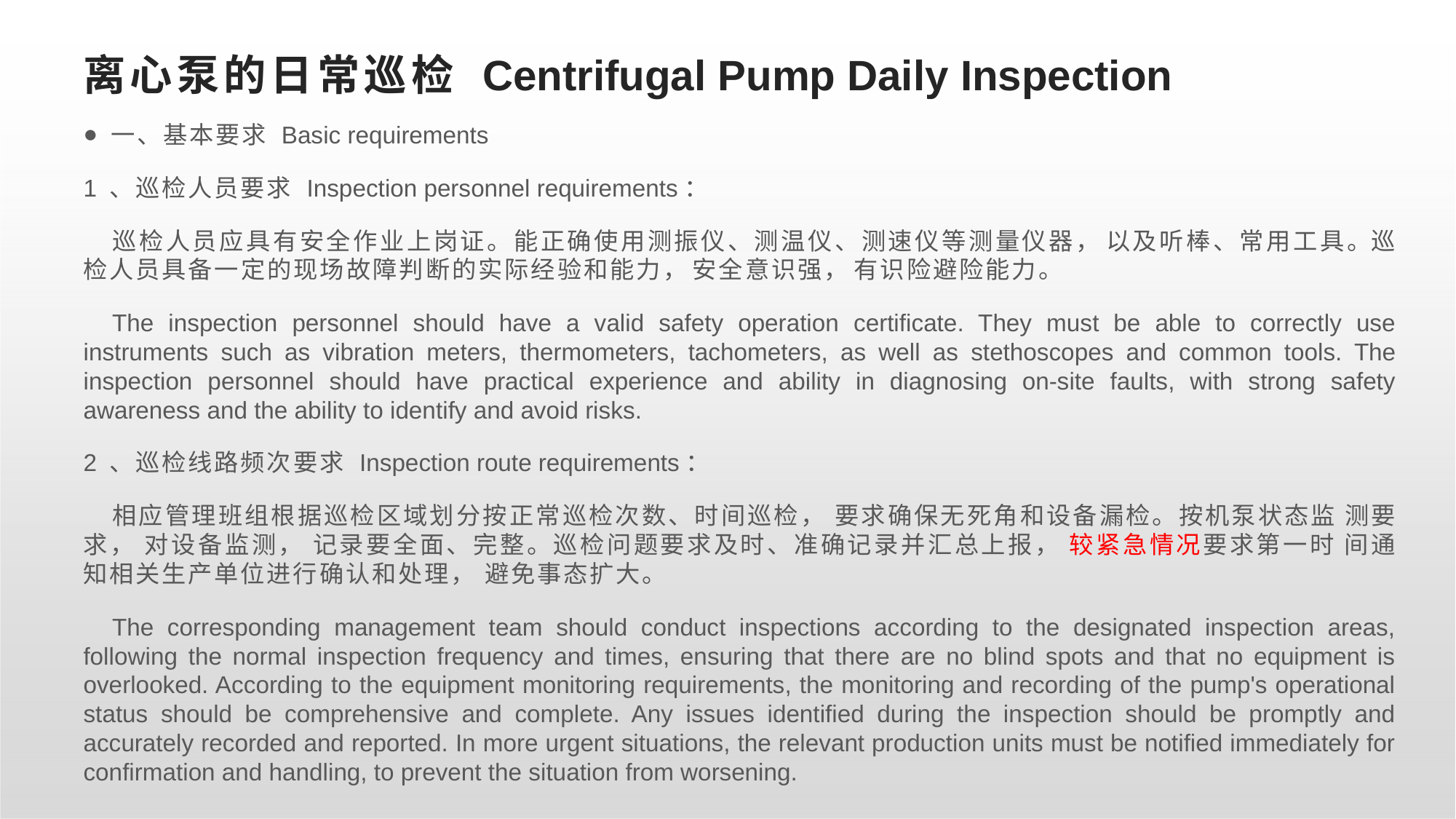

# 离心泵的日常巡检 Centrifugal Pump Daily Inspection
一、基本要求 Basic requirements
1 、巡检人员要求 Inspection personnel requirements：
	巡检人员应具有安全作业上岗证。能正确使用测振仪、测温仪、测速仪等测量仪器， 以及听棒、常用工具。巡检人员具备一定的现场故障判断的实际经验和能力， 安全意识强， 有识险避险能力。
	The inspection personnel should have a valid safety operation certificate. They must be able to correctly use instruments such as vibration meters, thermometers, tachometers, as well as stethoscopes and common tools. The inspection personnel should have practical experience and ability in diagnosing on-site faults, with strong safety awareness and the ability to identify and avoid risks.
2 、巡检线路频次要求 Inspection route requirements：
	相应管理班组根据巡检区域划分按正常巡检次数、时间巡检， 要求确保无死角和设备漏检。按机泵状态监 测要求， 对设备监测， 记录要全面、完整。巡检问题要求及时、准确记录并汇总上报， 较紧急情况要求第一时 间通知相关生产单位进行确认和处理， 避免事态扩大。
	The corresponding management team should conduct inspections according to the designated inspection areas, following the normal inspection frequency and times, ensuring that there are no blind spots and that no equipment is overlooked. According to the equipment monitoring requirements, the monitoring and recording of the pump's operational status should be comprehensive and complete. Any issues identified during the inspection should be promptly and accurately recorded and reported. In more urgent situations, the relevant production units must be notified immediately for confirmation and handling, to prevent the situation from worsening.